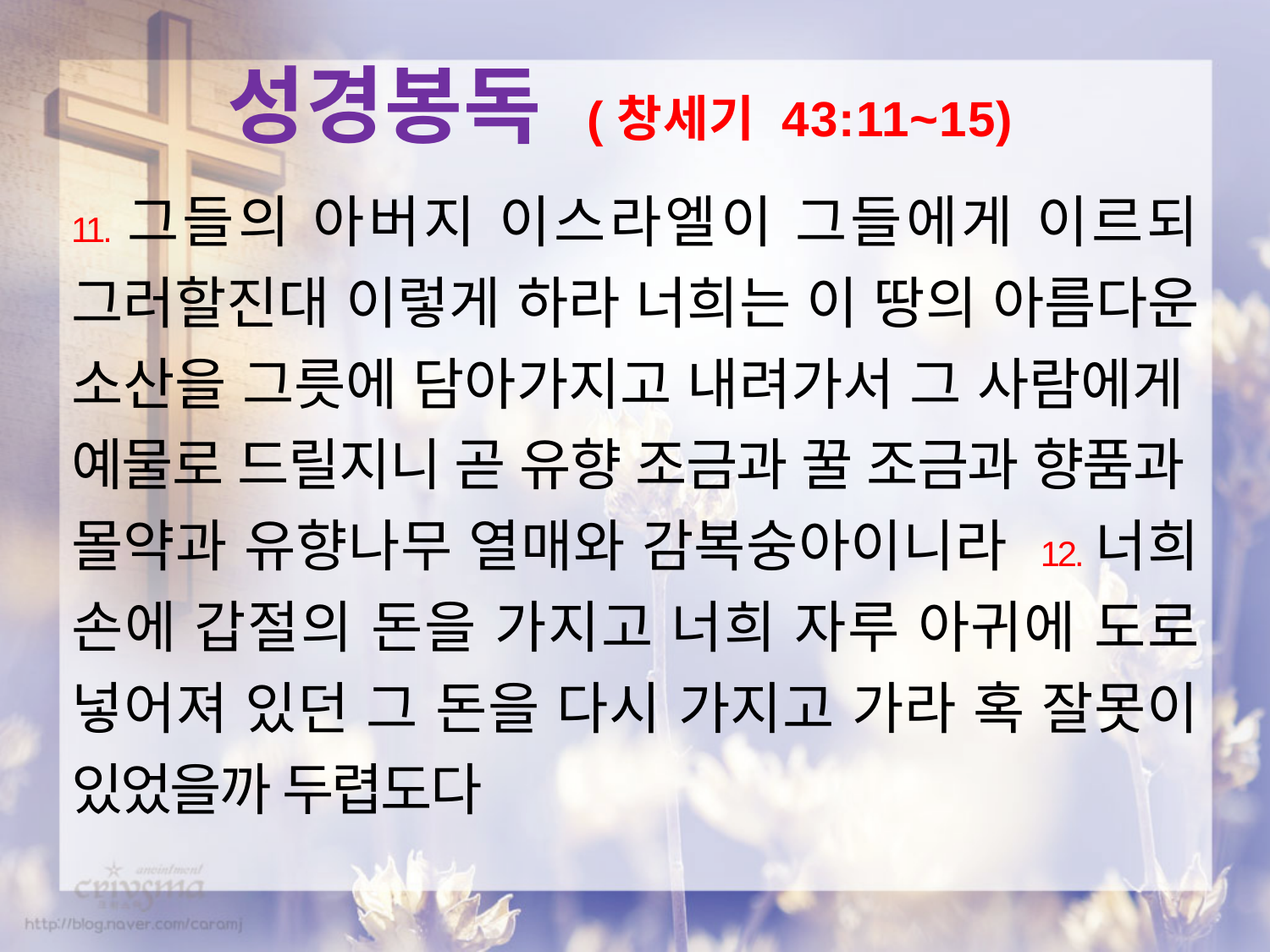

성경봉독 (창세기 43:11~15)
11.그들의 아버지 이스라엘이 그들에게 이르되 그러할진대 이렇게 하라 너희는 이 땅의 아름다운 소산을 그릇에 담아가지고 내려가서 그 사람에게 예물로 드릴지니 곧 유향 조금과 꿀 조금과 향품과 몰약과 유향나무 열매와 감복숭아이니라 12.너희 손에 갑절의 돈을 가지고 너희 자루 아귀에 도로 넣어져 있던 그 돈을 다시 가지고 가라 혹 잘못이 있었을까 두렵도다